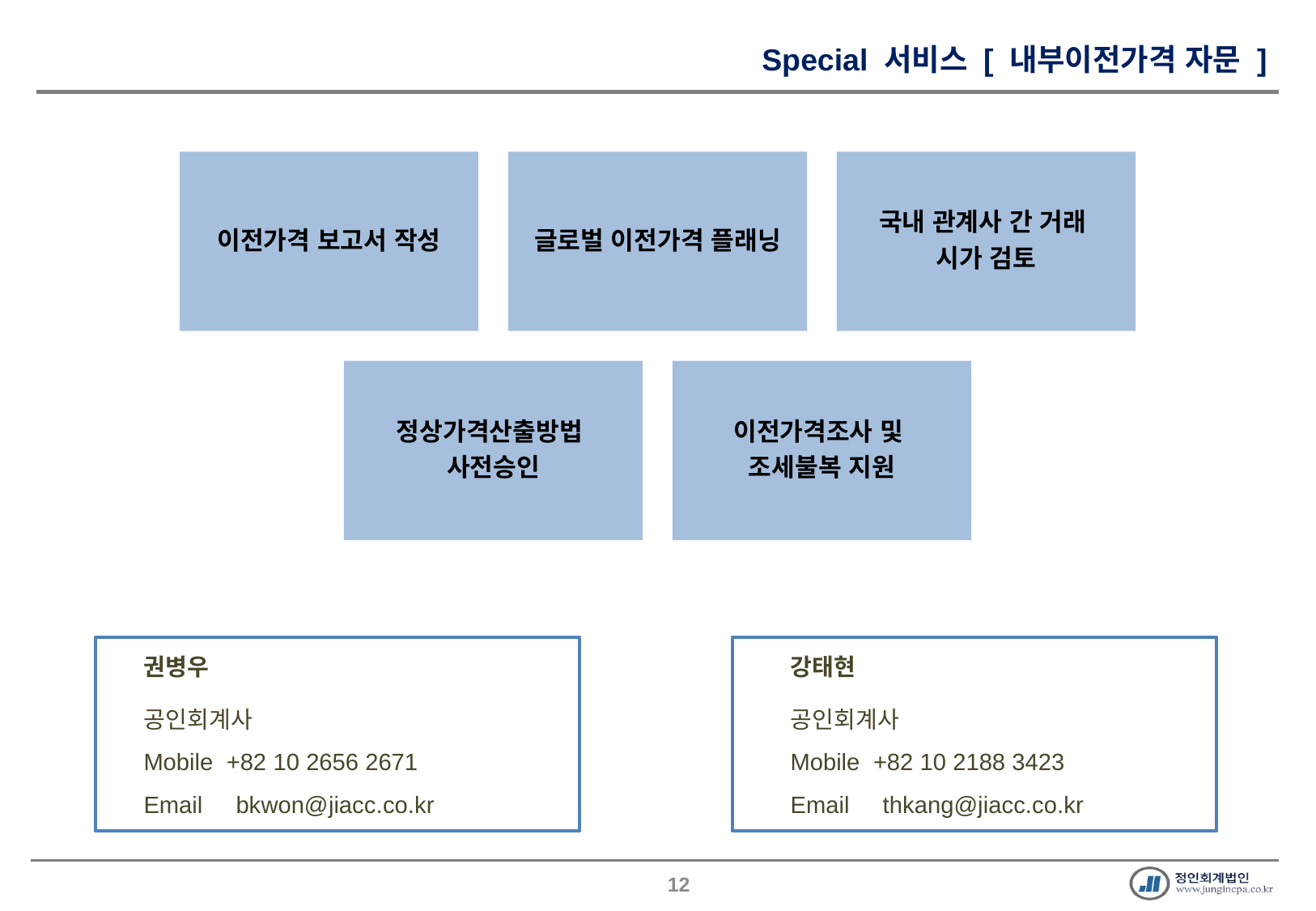

Special 서비스 [ 내부이전가격 자문 ]

이전가격 보고서 작성
글로벌 이전가격 플래닝
국내 관계사 간 거래
시가 검토
정상가격산출방법
사전승인
이전가격조사 및
조세불복 지원

권병우
공인회계사
Mobile  +82 10 2656 2671
Email     bkwon@jiacc.co.kr
강태현
공인회계사
Mobile  +82 10 2188 3423
Email     thkang@jiacc.co.kr
12